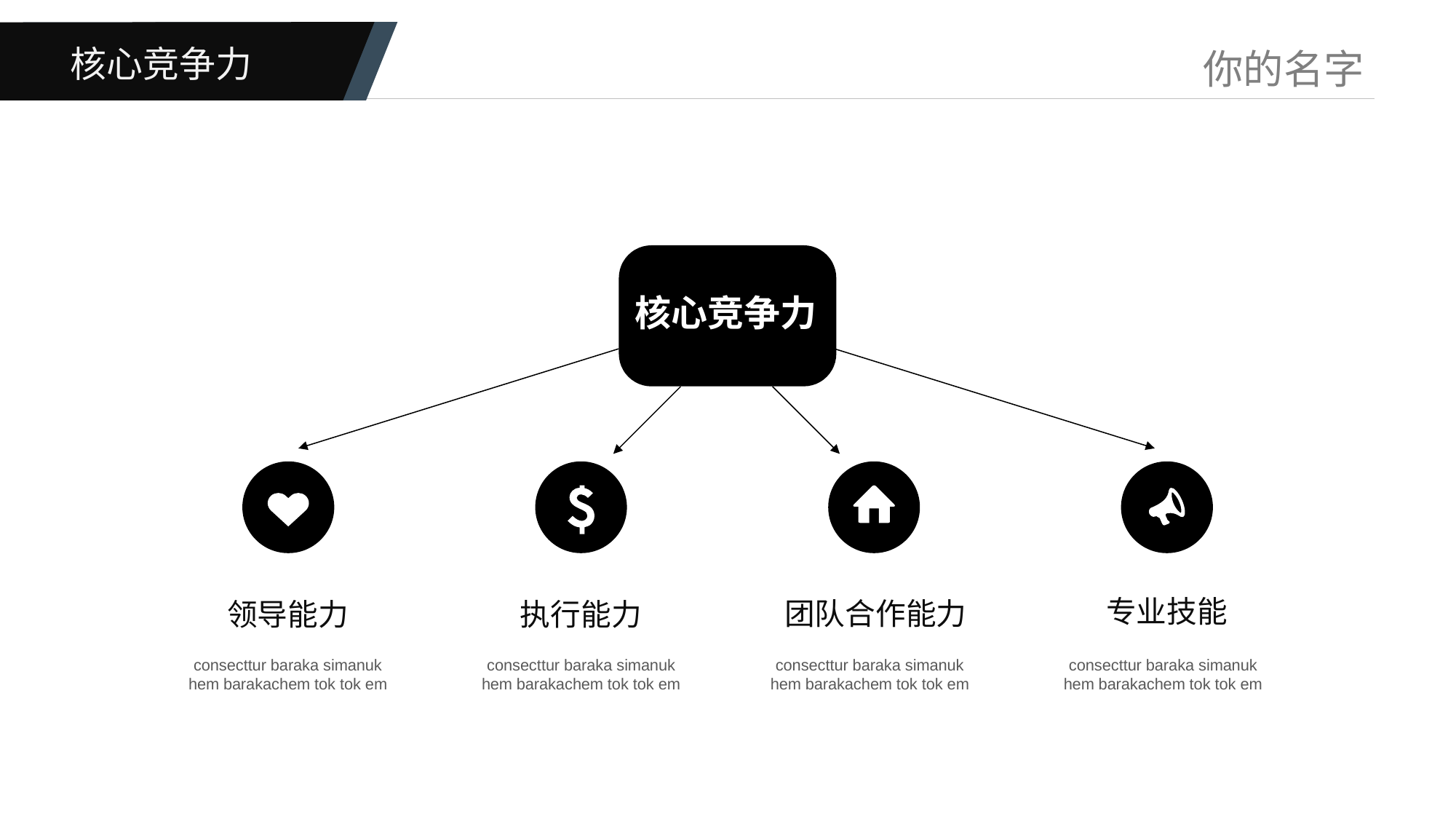

核心竞争力

核心竞争力

专业技能
团队合作能力
领导能力
执行能力
consecttur baraka simanuk hem barakachem tok tok em
consecttur baraka simanuk hem barakachem tok tok em
consecttur baraka simanuk hem barakachem tok tok em
consecttur baraka simanuk hem barakachem tok tok em